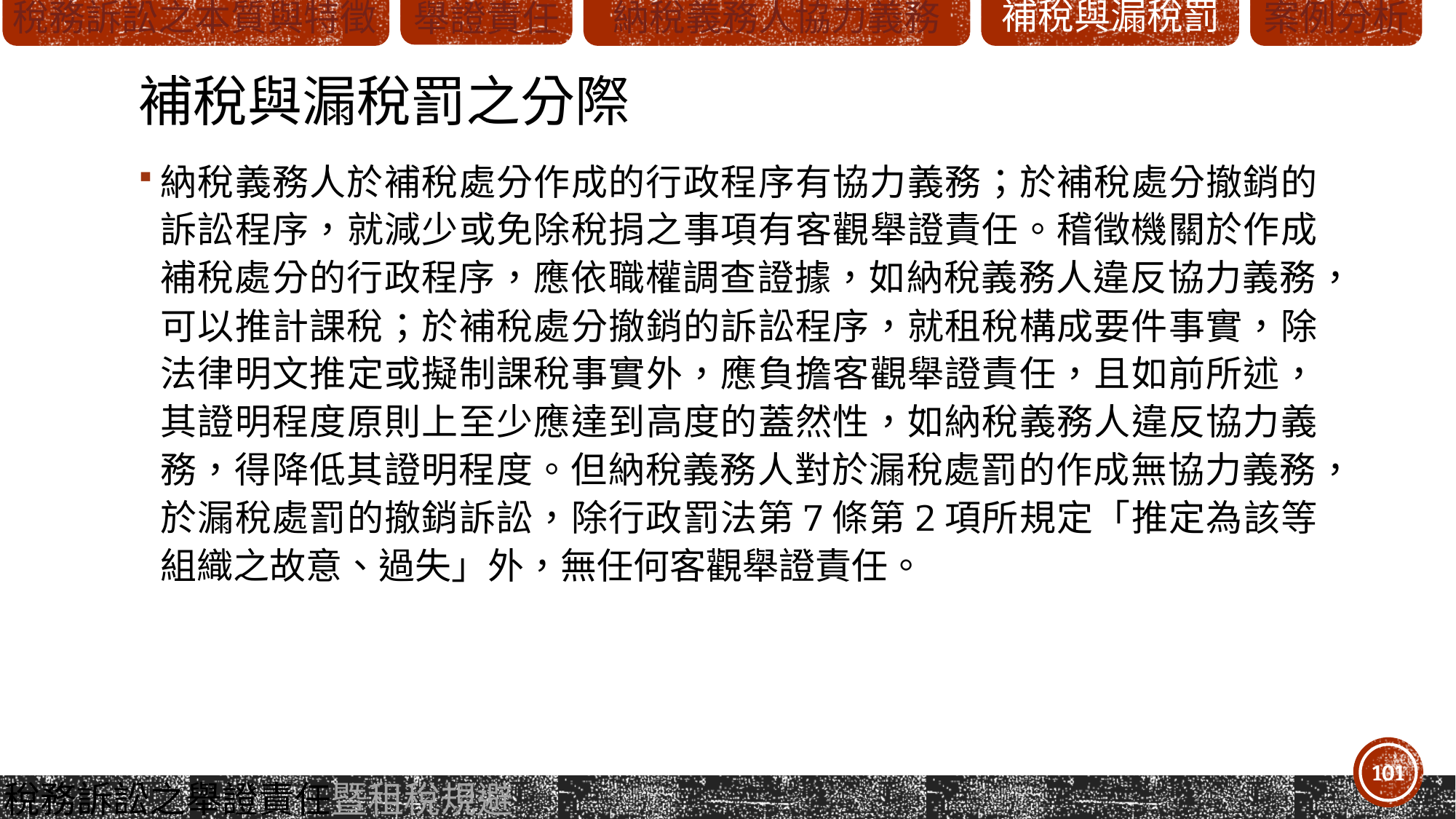

# 補稅與漏稅罰之分際
納稅義務人於補稅處分作成的行政程序有協力義務；於補稅處分撤銷的訴訟程序，就減少或免除稅捐之事項有客觀舉證責任。稽徵機關於作成補稅處分的行政程序，應依職權調查證據，如納稅義務人違反協力義務，可以推計課稅；於補稅處分撤銷的訴訟程序，就租稅構成要件事實，除法律明文推定或擬制課稅事實外，應負擔客觀舉證責任，且如前所述，其證明程度原則上至少應達到高度的蓋然性，如納稅義務人違反協力義務，得降低其證明程度。但納稅義務人對於漏稅處罰的作成無協力義務，於漏稅處罰的撤銷訴訟，除行政罰法第7條第2項所規定「推定為該等組織之故意、過失」外，無任何客觀舉證責任。
101